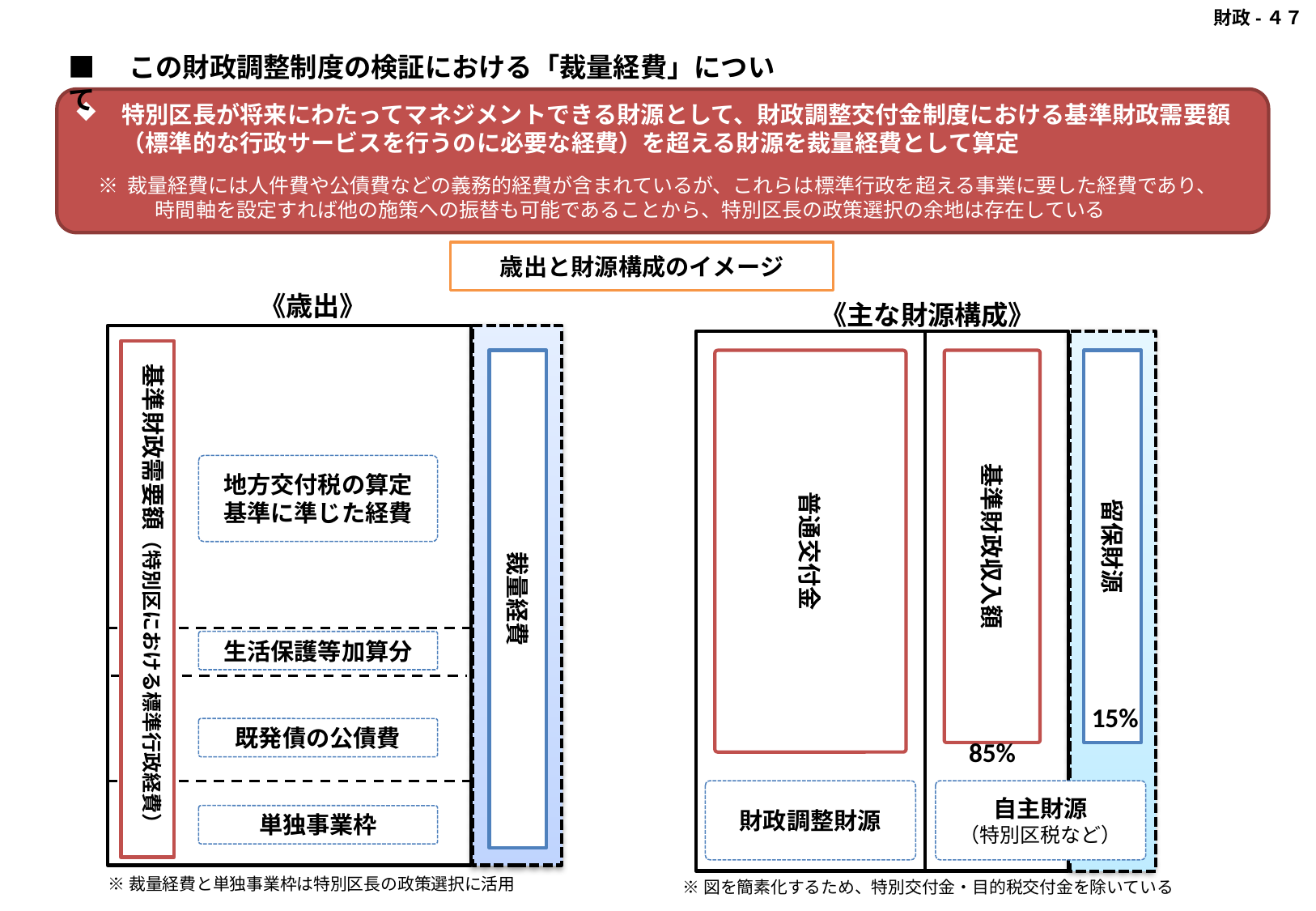

財政-４７
■　この財政調整制度の検証における「裁量経費」について
特別区長が将来にわたってマネジメントできる財源として、財政調整交付金制度における基準財政需要額（標準的な行政サービスを行うのに必要な経費）を超える財源を裁量経費として算定

※ 裁量経費には人件費や公債費などの義務的経費が含まれているが、これらは標準行政を超える事業に要した経費であり、
　　　　時間軸を設定すれば他の施策への振替も可能であることから、特別区長の政策選択の余地は存在している
歳出と財源構成のイメージ
《歳出》
《主な財源構成》

裁量経費

基準財政需要額（特別区における標準行政経費）

普通交付金
財政調整財源

基準財政収入額
留保財源
15%
　85%
自主財源
（特別区税など）
地方交付税の算定
基準に準じた経費
生活保護等加算分
既発債の公債費
単独事業枠
※裁量経費と単独事業枠は特別区長の政策選択に活用
※図を簡素化するため、特別交付金・目的税交付金を除いている